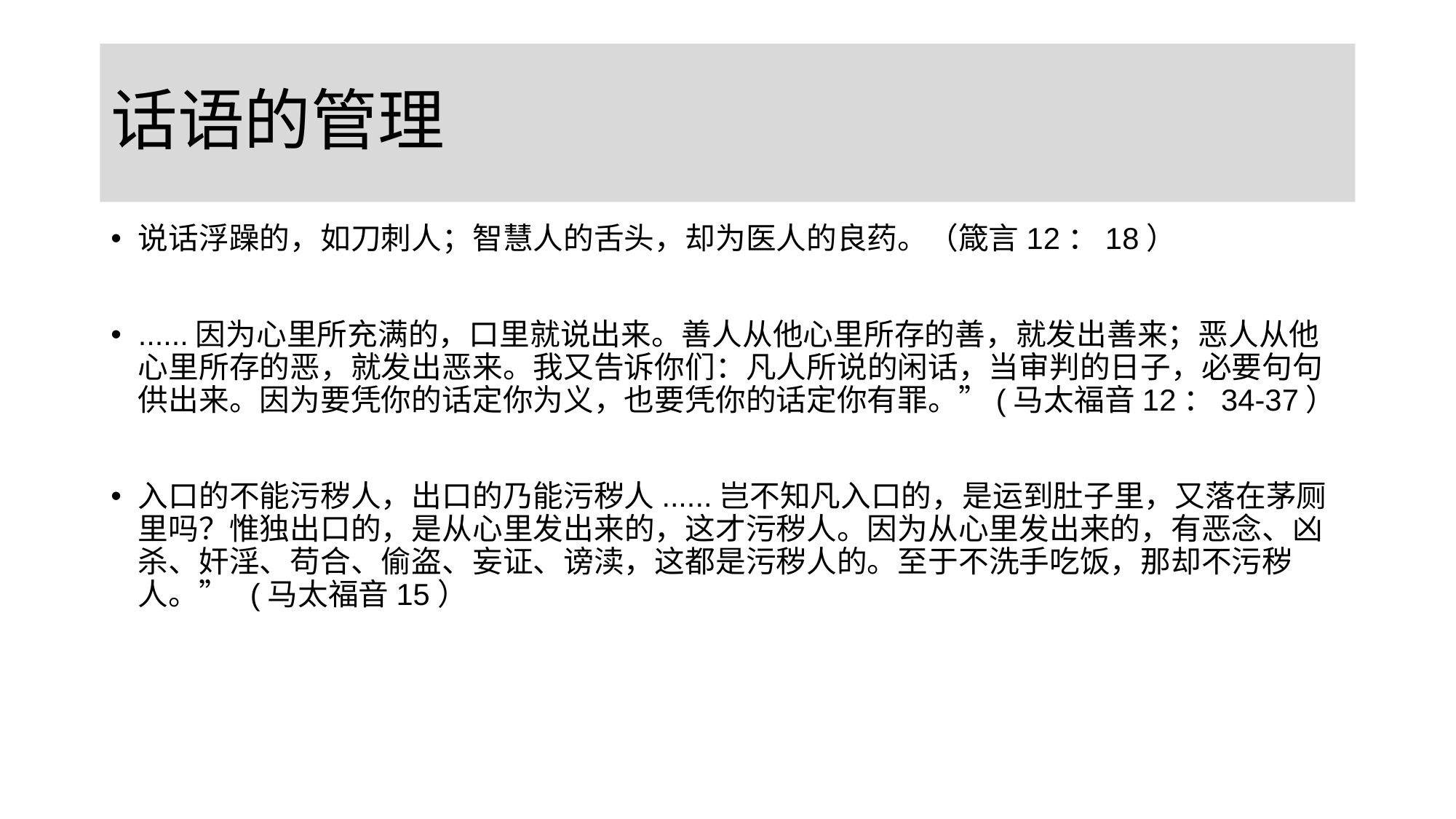

# 话语的管理
说话浮躁的，如刀刺人；智慧人的舌头，却为医人的良药。（箴言12：18）

......因为心里所充满的，口里就说出来。善人从他心里所存的善，就发出善来；恶人从他心里所存的恶，就发出恶来。我又告诉你们：凡人所说的闲话，当审判的日子，必要句句供出来。因为要凭你的话定你为义，也要凭你的话定你有罪。”(马太福音12：34-37）

入口的不能污秽人，出口的乃能污秽人......岂不知凡入口的，是运到肚子里，又落在茅厕里吗？惟独出口的，是从心里发出来的，这才污秽人。因为从心里发出来的，有恶念、凶杀、奸淫、苟合、偷盗、妄证、谤渎，这都是污秽人的。至于不洗手吃饭，那却不污秽人。”  (马太福音15）